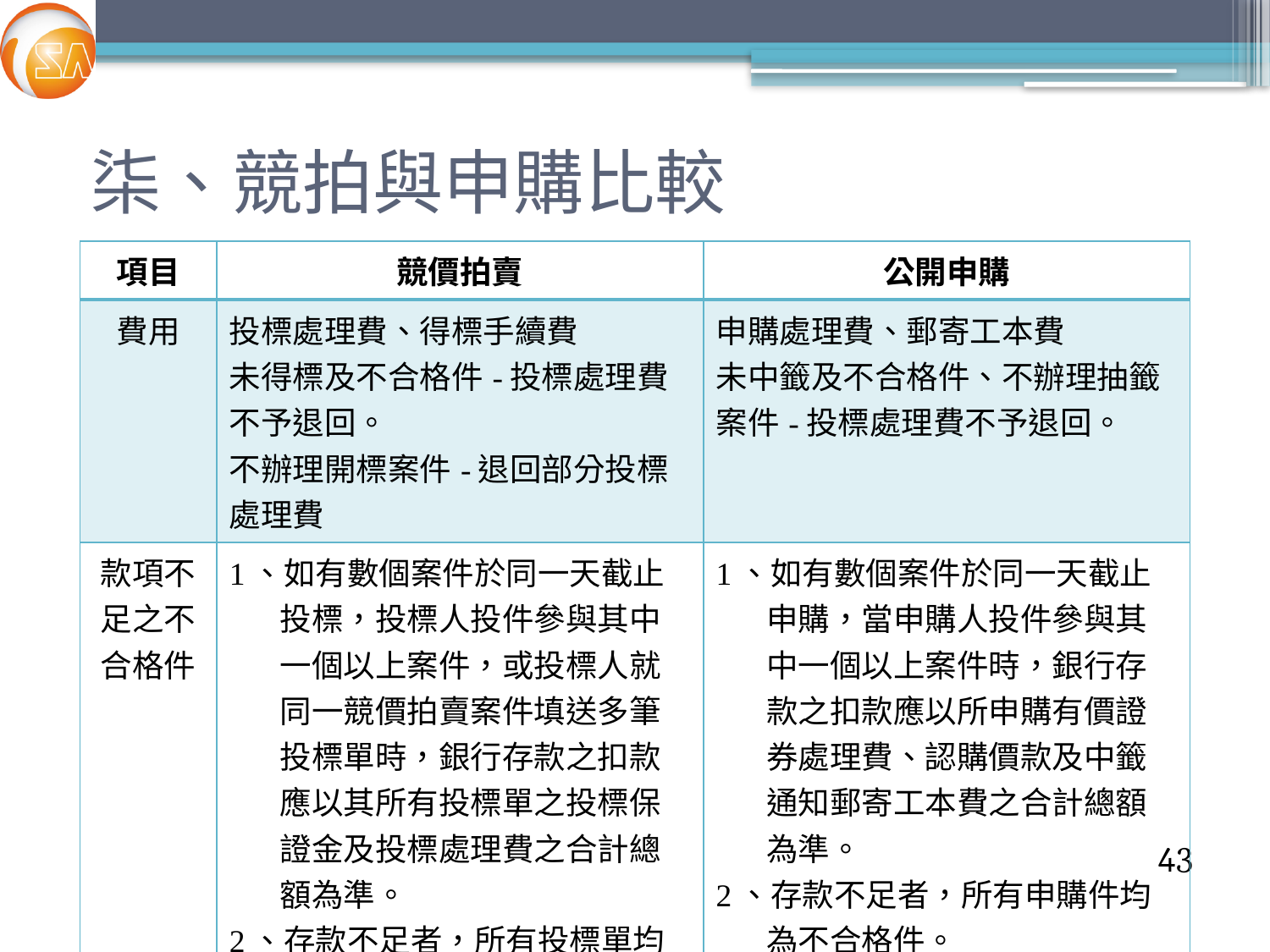

# 柒、競拍與申購比較
| 項目 | 競價拍賣 | 公開申購 |
| --- | --- | --- |
| 費用 | 投標處理費、得標手續費 未得標及不合格件-投標處理費不予退回。 不辦理開標案件-退回部分投標處理費 | 申購處理費、郵寄工本費 未中籤及不合格件、不辦理抽籤案件-投標處理費不予退回。 |
| 款項不足之不合格件 | 1、如有數個案件於同一天截止投標，投標人投件參與其中一個以上案件，或投標人就同一競價拍賣案件填送多筆投標單時，銀行存款之扣款應以其所有投標單之投標保證金及投標處理費之合計總額為準。 2、存款不足者，所有投標單均為不合格件。 | 1、如有數個案件於同一天截止申購，當申購人投件參與其中一個以上案件時，銀行存款之扣款應以所申購有價證券處理費、認購價款及中籤通知郵寄工本費之合計總額為準。 2、存款不足者，所有申購件均為不合格件。 |
43